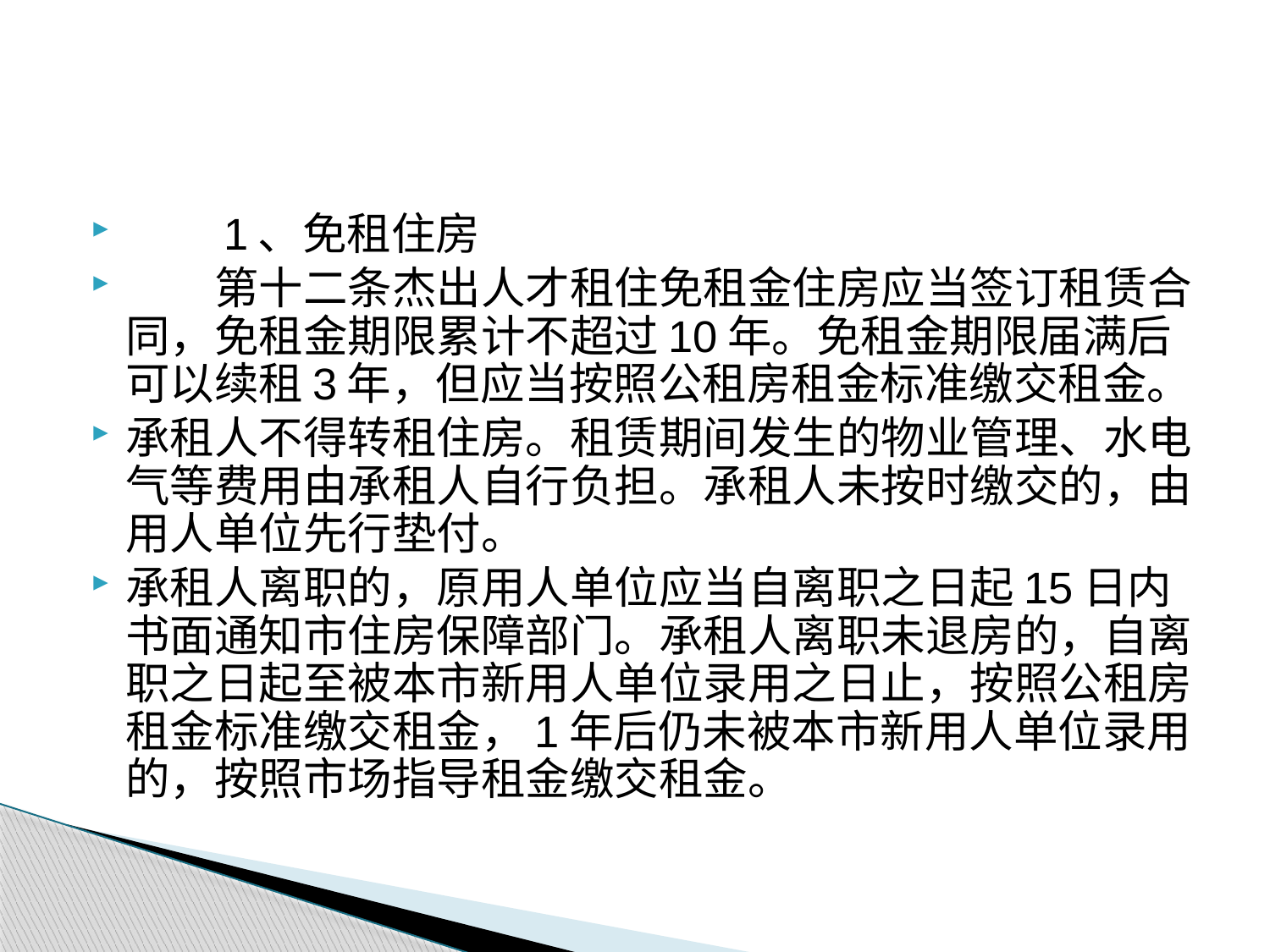

#
　　1、免租住房
　　第十二条杰出人才租住免租金住房应当签订租赁合同，免租金期限累计不超过10年。免租金期限届满后可以续租3年，但应当按照公租房租金标准缴交租金。
承租人不得转租住房。租赁期间发生的物业管理、水电气等费用由承租人自行负担。承租人未按时缴交的，由用人单位先行垫付。
承租人离职的，原用人单位应当自离职之日起15日内书面通知市住房保障部门。承租人离职未退房的，自离职之日起至被本市新用人单位录用之日止，按照公租房租金标准缴交租金，1年后仍未被本市新用人单位录用的，按照市场指导租金缴交租金。